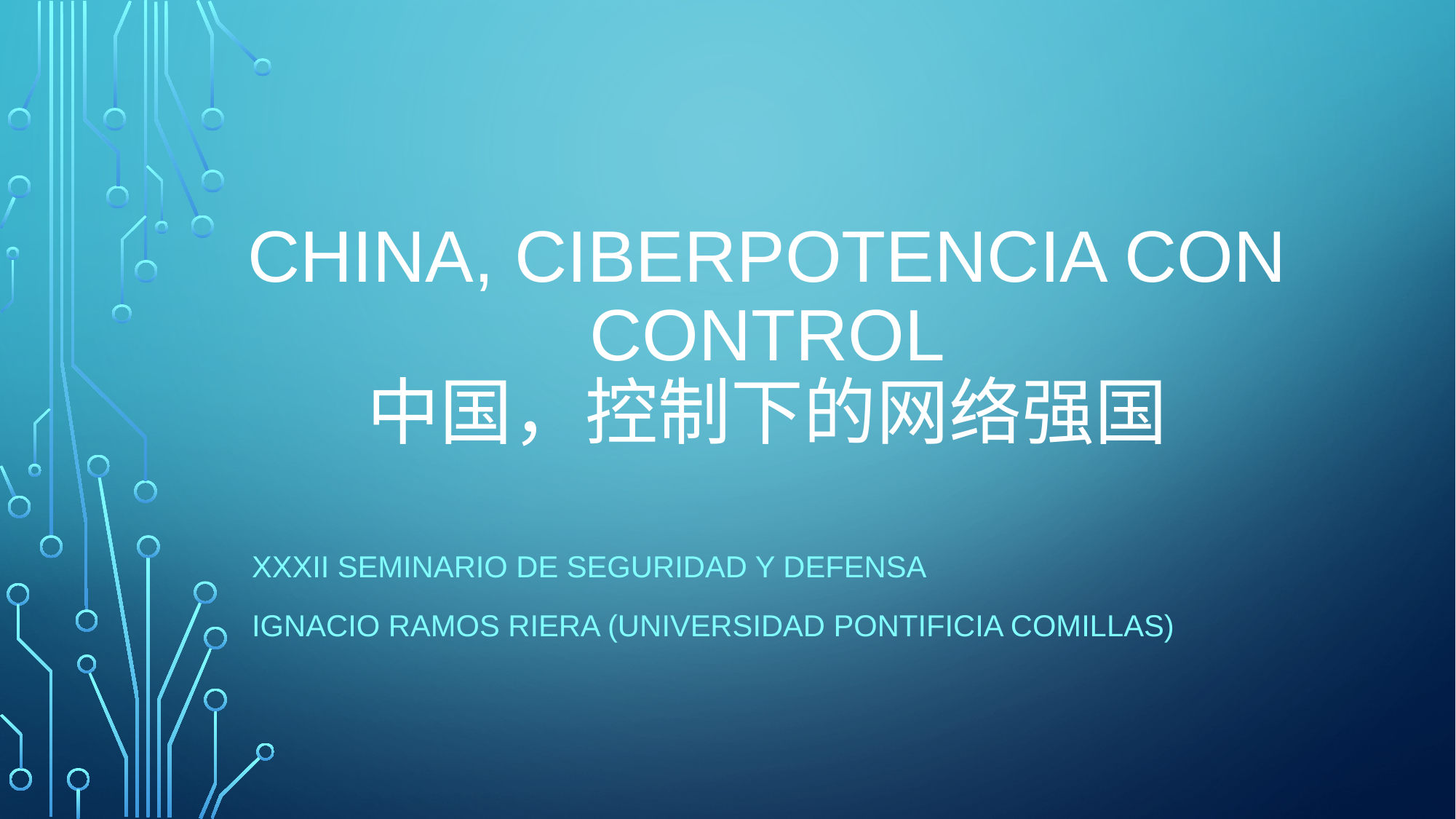

# China, ciberpotencia con control 中国，控制下的网络强国
XXXII Seminario de seguridad y defensa
Ignacio ramos riera (universidad pontificia comillas)